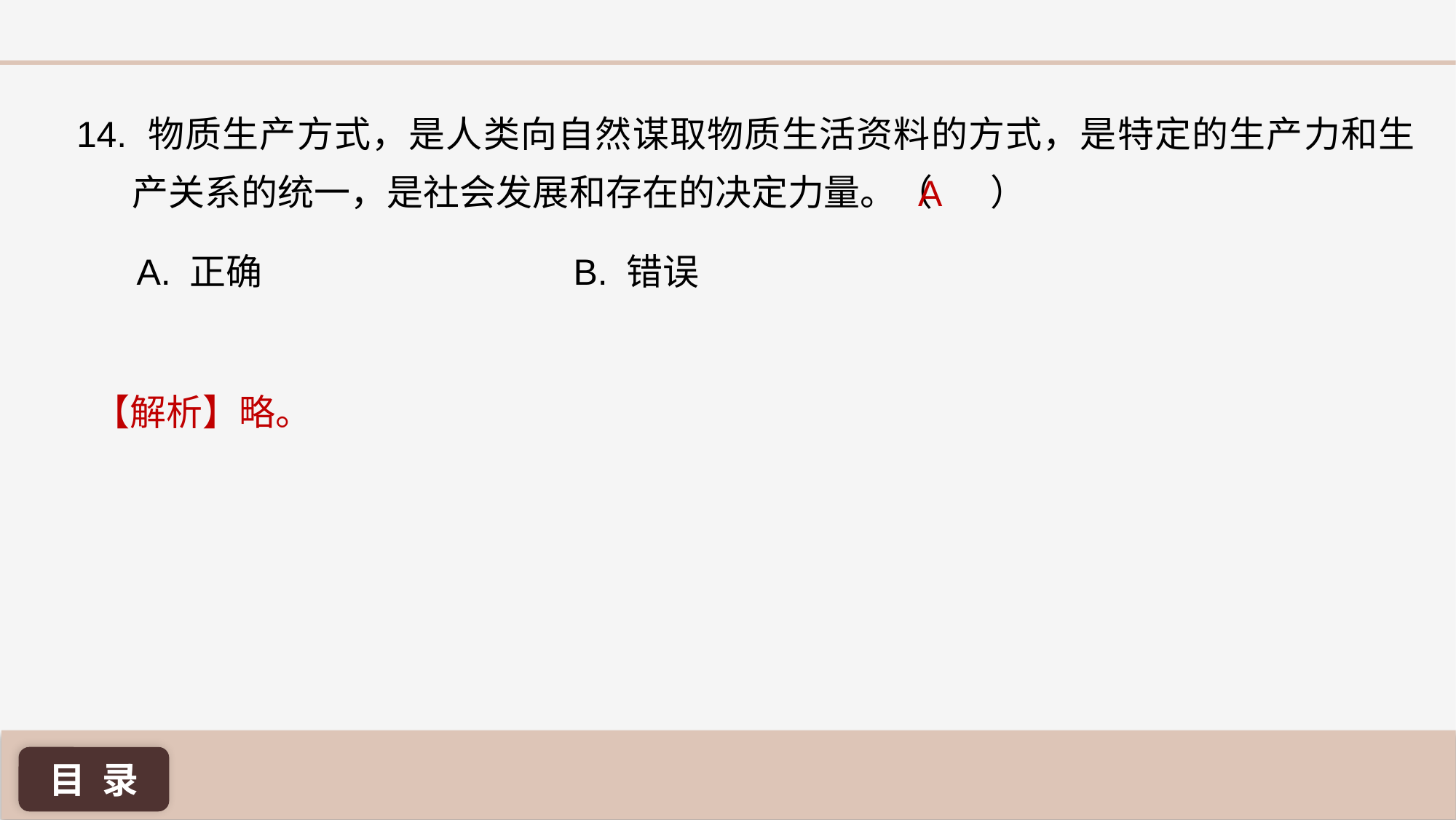

14. 物质生产方式，是人类向自然谋取物质生活资料的方式，是特定的生产力和生产关系的统一，是社会发展和存在的决定力量。（       ）
A
A. 正确 			B. 错误
【解析】略。